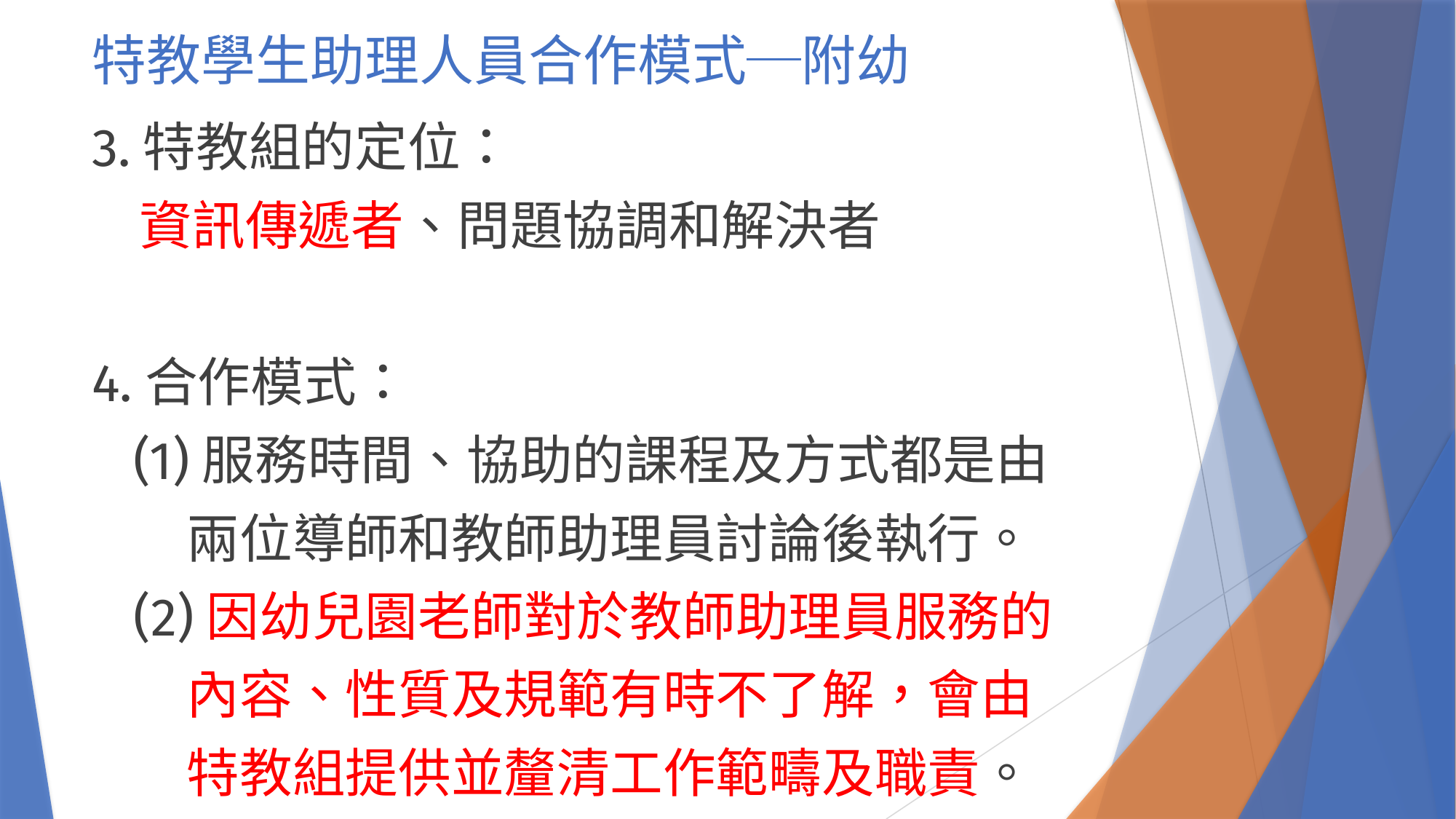

# 特教學生助理人員合作模式─附幼
3.特教組的定位：
   資訊傳遞者、問題協調和解決者

4.合作模式：
   (1)服務時間、協助的課程及方式都是由
       兩位導師和教師助理員討論後執行。
   (2)因幼兒園老師對於教師助理員服務的
       內容、性質及規範有時不了解，會由
       特教組提供並釐清工作範疇及職責。